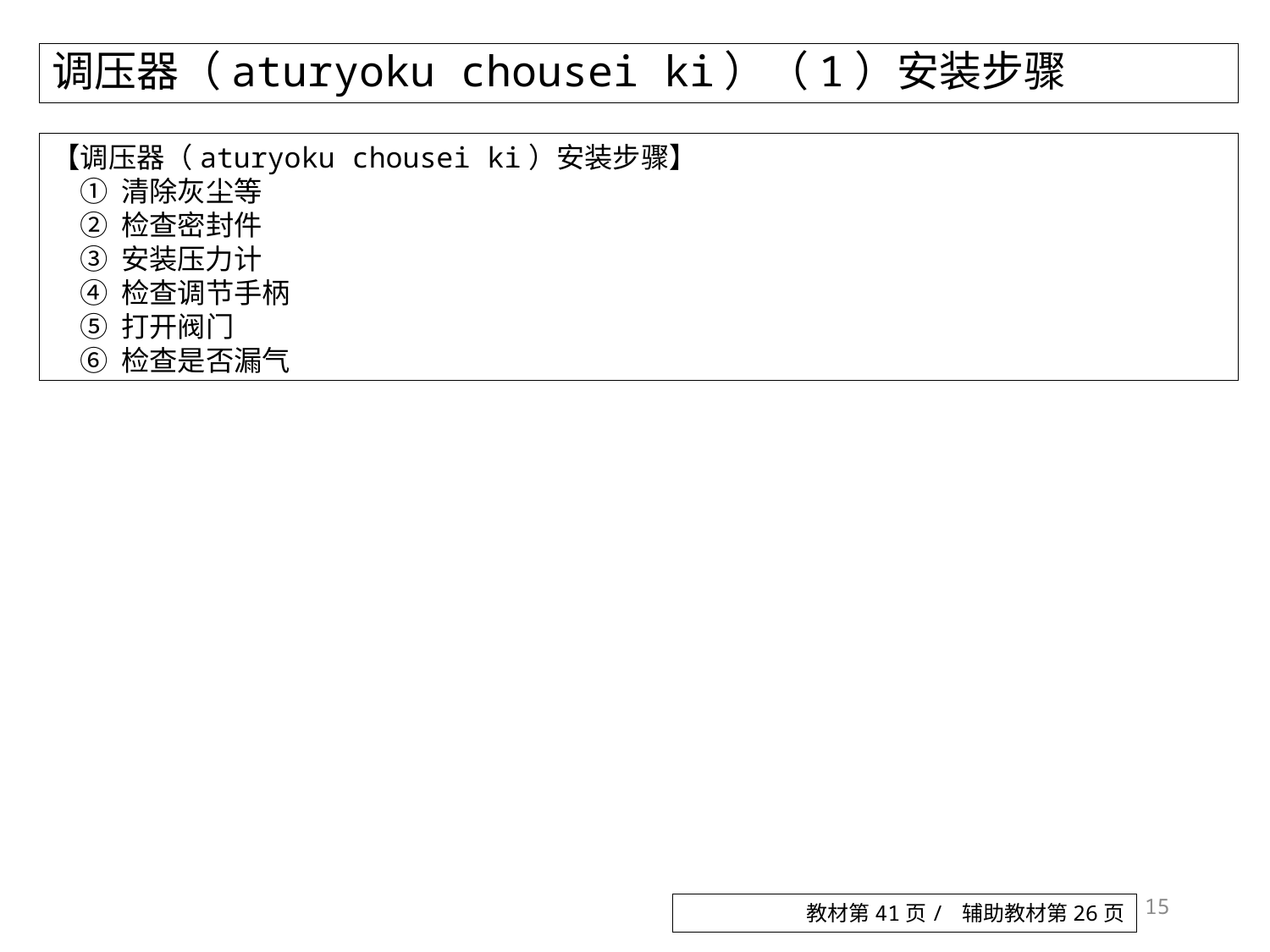

# 调压器（aturyoku chousei ki）（1）安装步骤
【调压器（aturyoku chousei ki）安装步骤】
　①  清除灰尘等
　②  检查密封件
　③  安装压力计
　④  检查调节手柄
　⑤  打开阀门
　⑥  检查是否漏气
15
教材第41页/ 辅助教材第26页